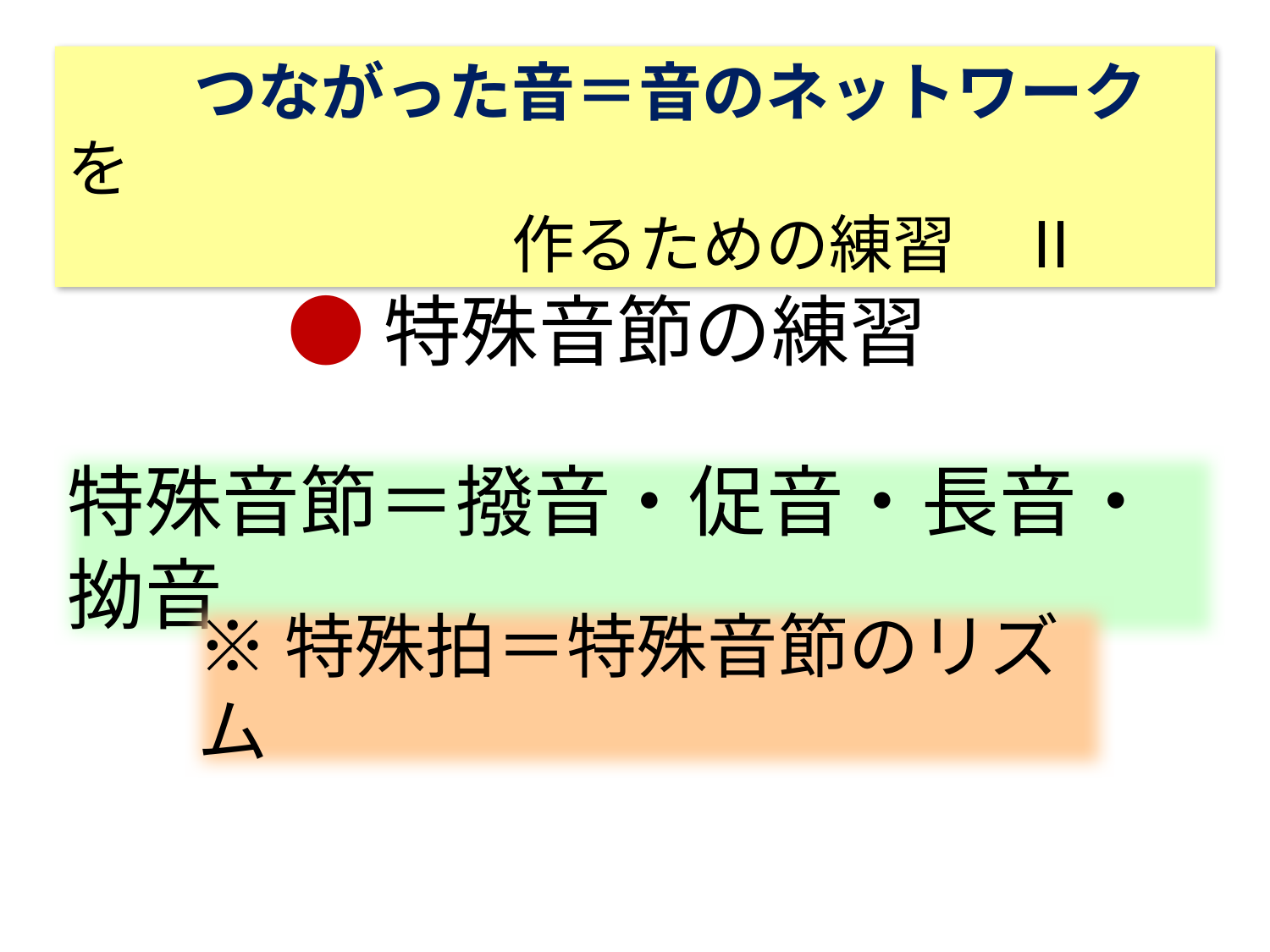

つながった音＝音のネットワーク　を
　　　　　　　作るための練習　Ⅱ
●特殊音節の練習
特殊音節＝撥音・促音・長音・拗音
※特殊拍＝特殊音節のリズム